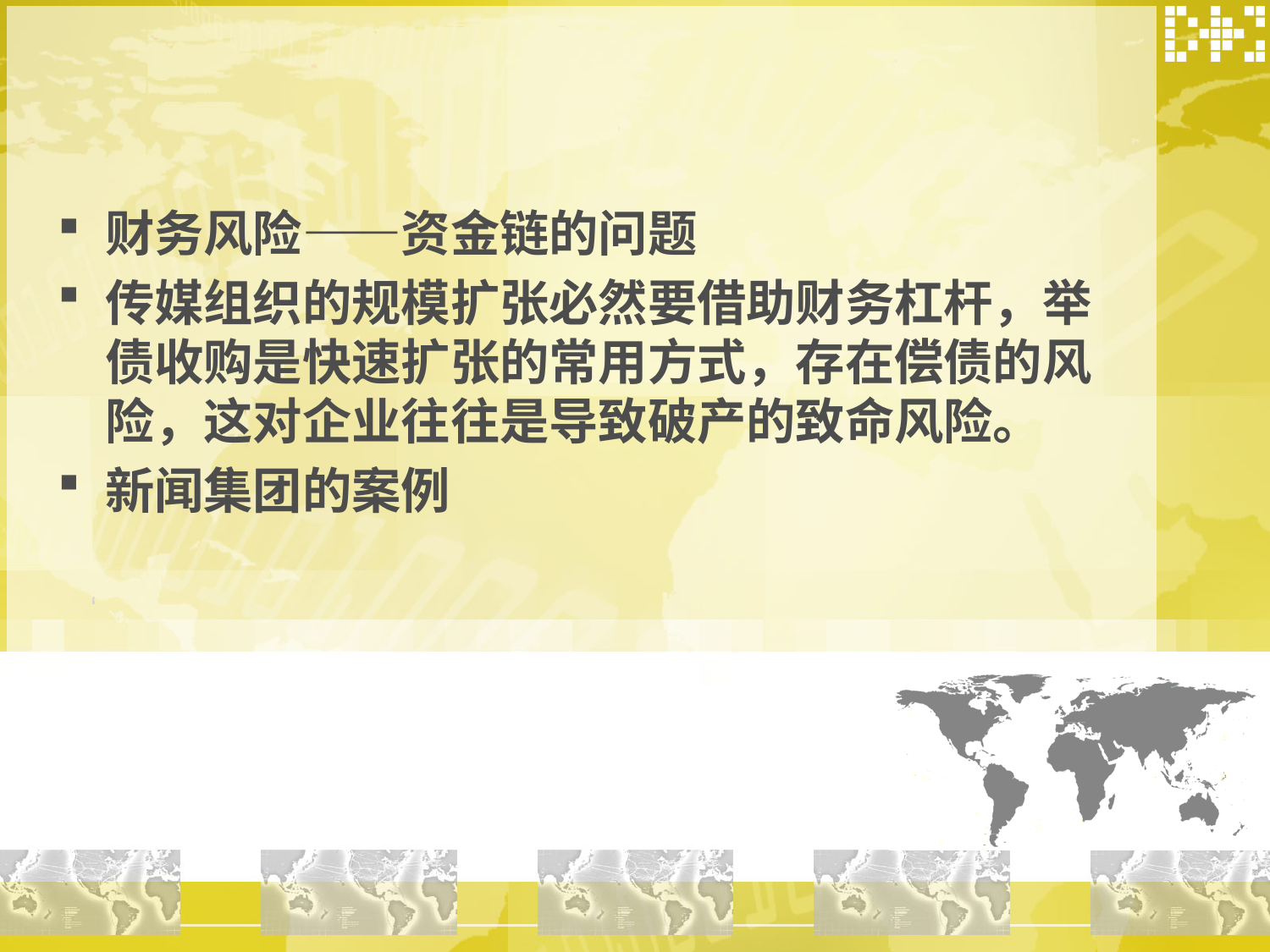

财务风险——资金链的问题
传媒组织的规模扩张必然要借助财务杠杆，举债收购是快速扩张的常用方式，存在偿债的风险，这对企业往往是导致破产的致命风险。
新闻集团的案例

93